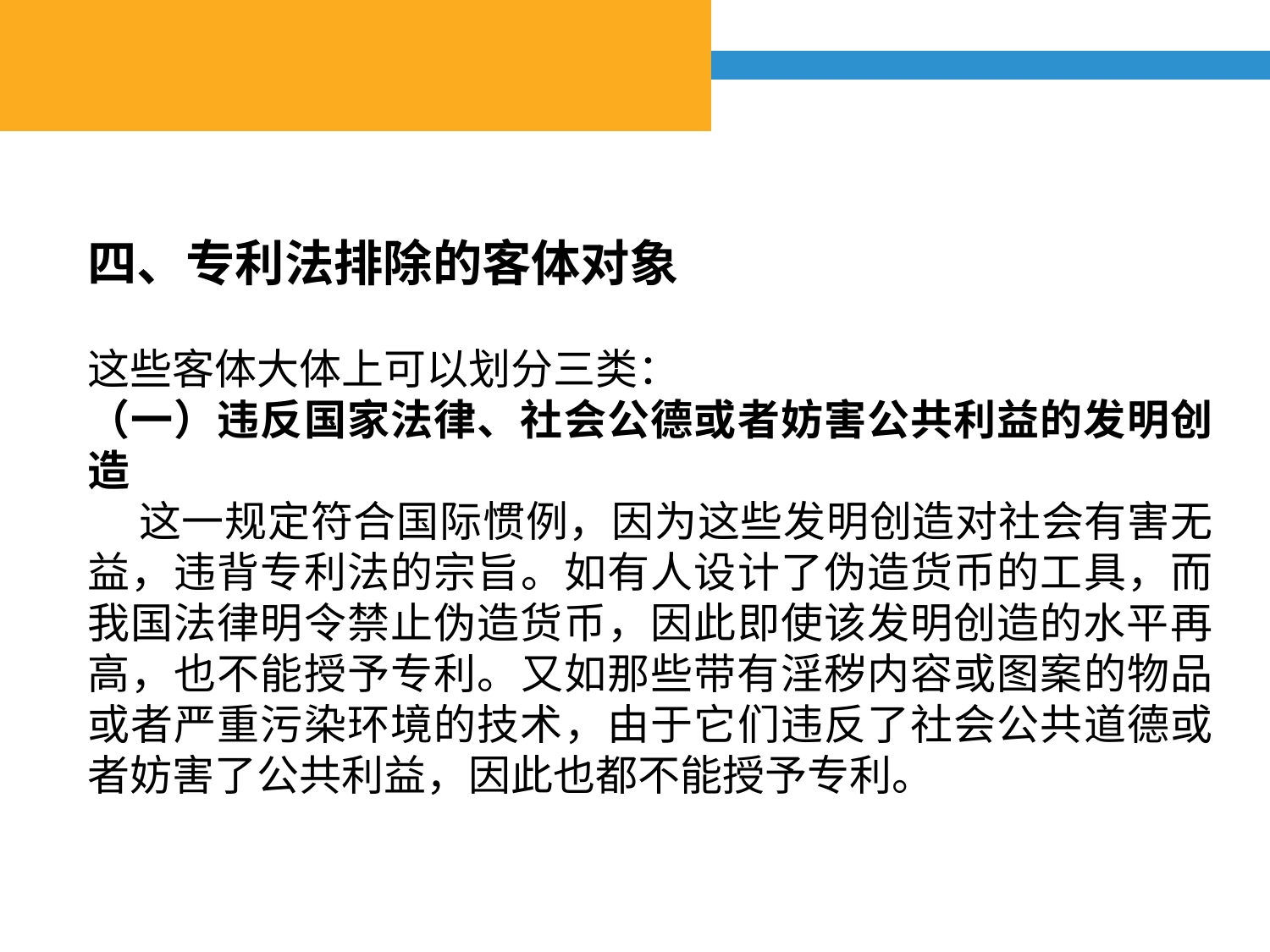

四、专利法排除的客体对象

这些客体大体上可以划分三类：
（一）违反国家法律、社会公德或者妨害公共利益的发明创造
    这一规定符合国际惯例，因为这些发明创造对社会有害无益，违背专利法的宗旨。如有人设计了伪造货币的工具，而我国法律明令禁止伪造货币，因此即使该发明创造的水平再高，也不能授予专利。又如那些带有淫秽内容或图案的物品或者严重污染环境的技术，由于它们违反了社会公共道德或者妨害了公共利益，因此也都不能授予专利。